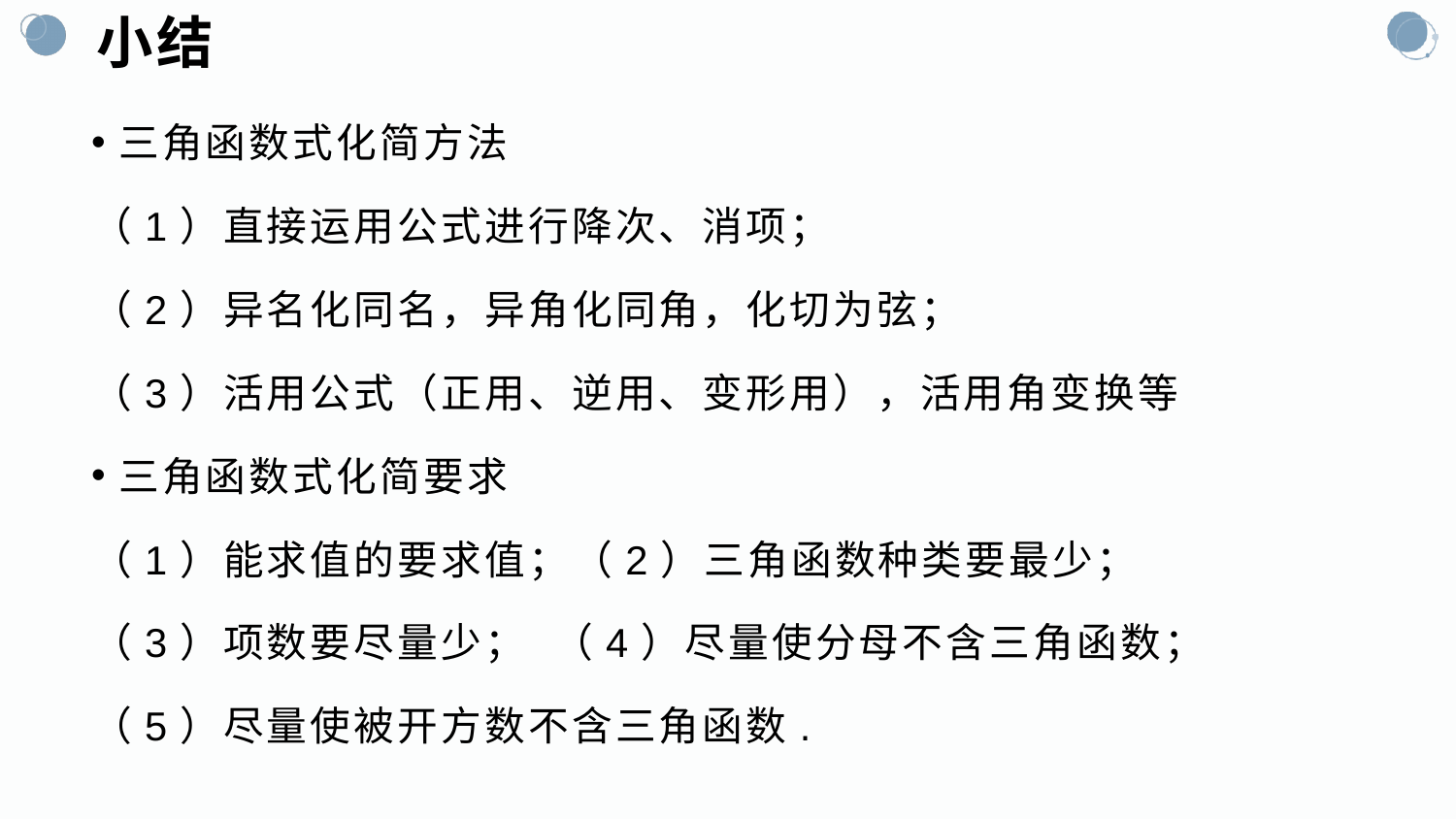

# 小结
三角函数式化简方法
（1）直接运用公式进行降次、消项；
（2）异名化同名，异角化同角，化切为弦；
（3）活用公式（正用、逆用、变形用），活用角变换等
三角函数式化简要求
（1）能求值的要求值；（2）三角函数种类要最少；
（3）项数要尽量少；  （4）尽量使分母不含三角函数；
（5）尽量使被开方数不含三角函数.